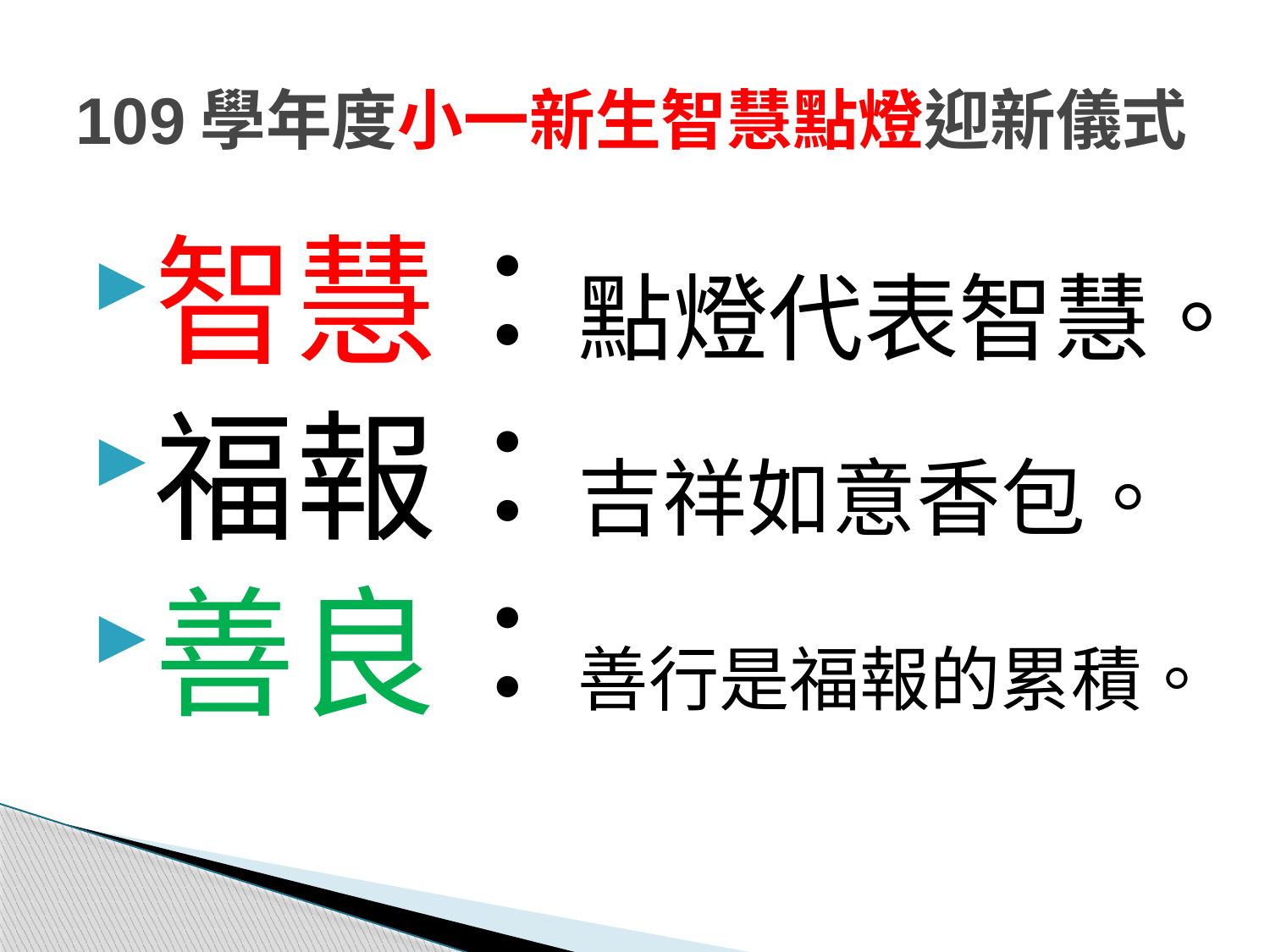

# 109學年度小一新生智慧點燈迎新儀式
智慧：點燈代表智慧。
福報：吉祥如意香包。
善良：善行是福報的累積。